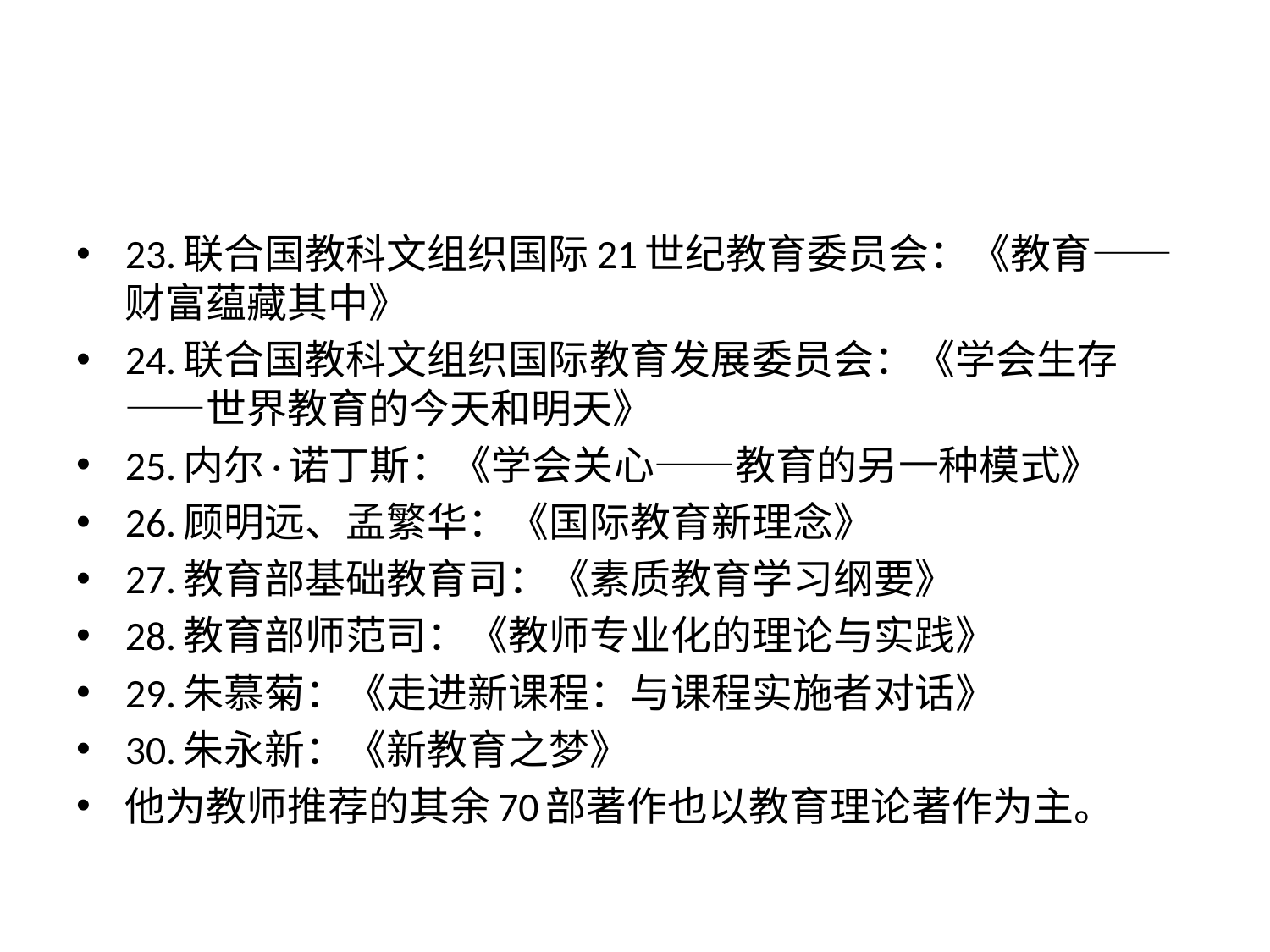

#
23.联合国教科文组织国际21世纪教育委员会：《教育——财富蕴藏其中》
24.联合国教科文组织国际教育发展委员会：《学会生存——世界教育的今天和明天》
25.内尔·诺丁斯：《学会关心——教育的另一种模式》
26.顾明远、孟繁华：《国际教育新理念》
27.教育部基础教育司：《素质教育学习纲要》
28.教育部师范司：《教师专业化的理论与实践》
29.朱慕菊：《走进新课程：与课程实施者对话》
30.朱永新：《新教育之梦》
他为教师推荐的其余70部著作也以教育理论著作为主。